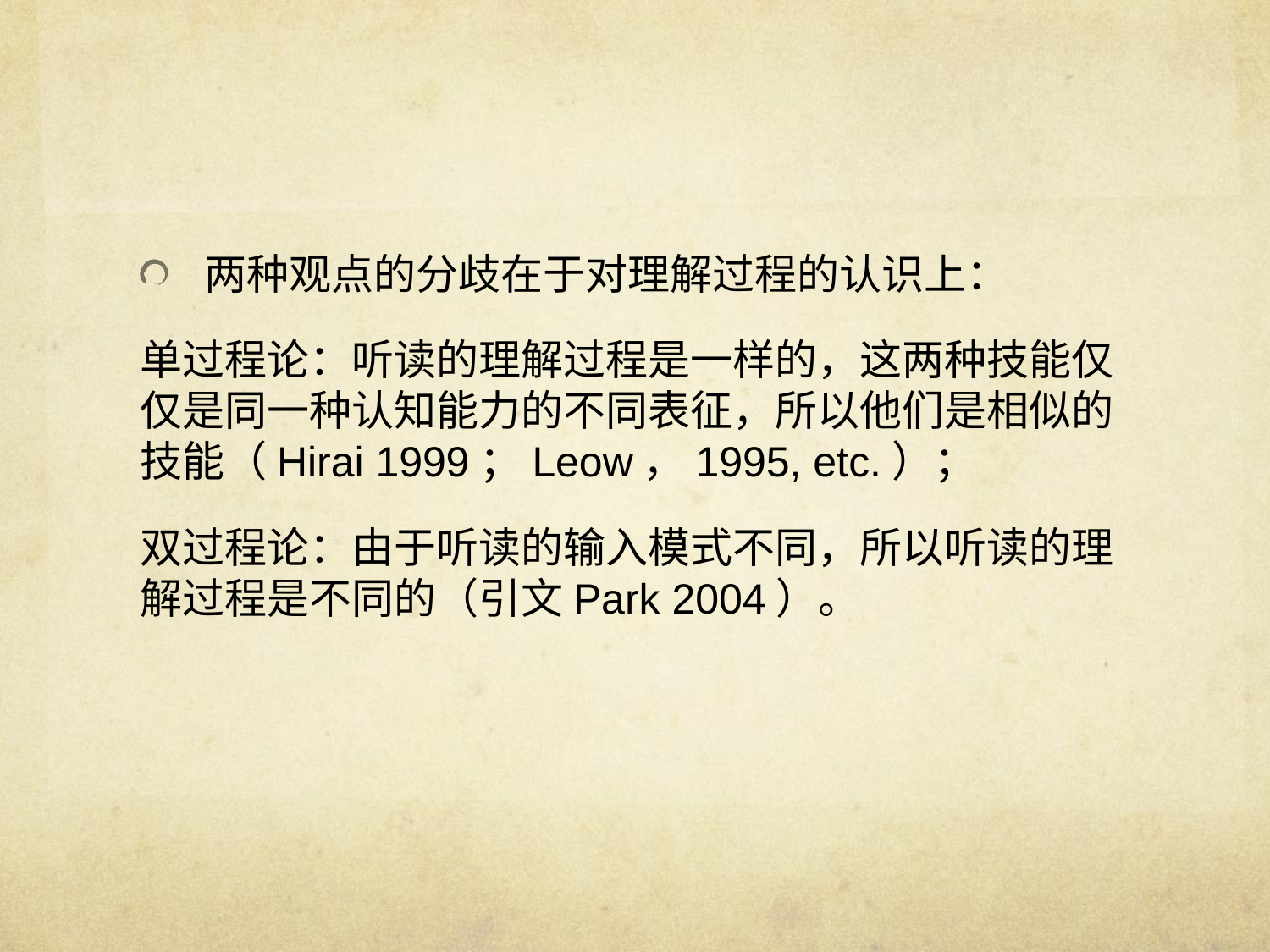

#
两种观点的分歧在于对理解过程的认识上：
单过程论：听读的理解过程是一样的，这两种技能仅仅是同一种认知能力的不同表征，所以他们是相似的技能（Hirai 1999；Leow，1995, etc.）；
双过程论：由于听读的输入模式不同，所以听读的理解过程是不同的（引文Park 2004）。